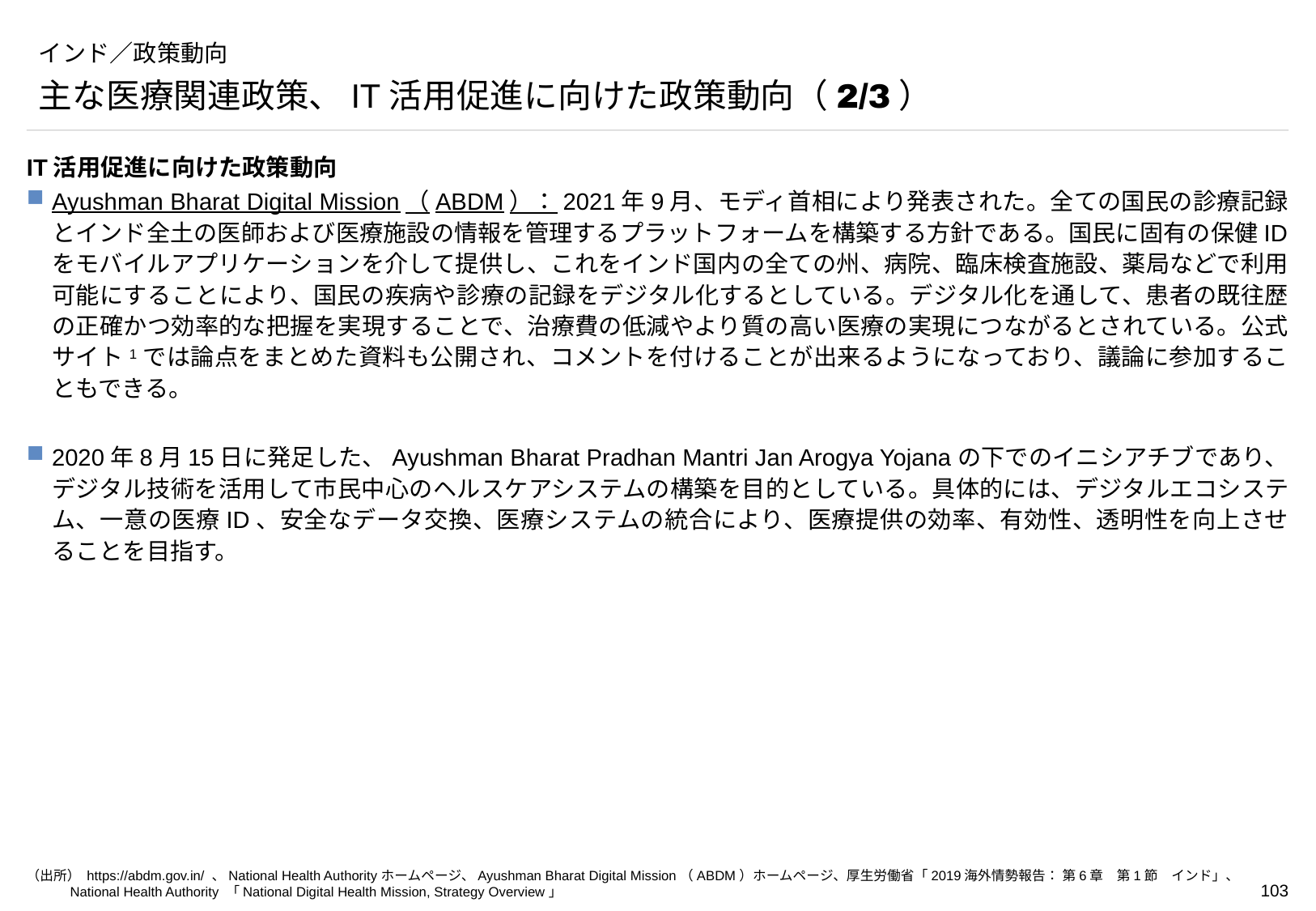

# インド／政策動向
主な医療関連政策、IT活用促進に向けた政策動向（2/3）
IT活用促進に向けた政策動向
Ayushman Bharat Digital Mission（ABDM）：2021年9月、モディ首相により発表された。全ての国民の診療記録とインド全土の医師および医療施設の情報を管理するプラットフォームを構築する方針である。国民に固有の保健IDをモバイルアプリケーションを介して提供し、これをインド国内の全ての州、病院、臨床検査施設、薬局などで利用可能にすることにより、国民の疾病や診療の記録をデジタル化するとしている。デジタル化を通して、患者の既往歴の正確かつ効率的な把握を実現することで、治療費の低減やより質の高い医療の実現につながるとされている。公式サイト1では論点をまとめた資料も公開され、コメントを付けることが出来るようになっており、議論に参加することもできる。

2020年8月15日に発足した、Ayushman Bharat Pradhan Mantri Jan Arogya Yojanaの下でのイニシアチブであり、デジタル技術を活用して市民中心のヘルスケアシステムの構築を目的としている。具体的には、デジタルエコシステム、一意の医療ID、安全なデータ交換、医療システムの統合により、医療提供の効率、有効性、透明性を向上させることを目指す。
（出所） https://abdm.gov.in/ 、National Health Authorityホームページ、Ayushman Bharat Digital Mission（ABDM）ホームページ、厚生労働省「2019海外情勢報告： 第6章　第1節　インド」、National Health Authority 「National Digital Health Mission, Strategy Overview」